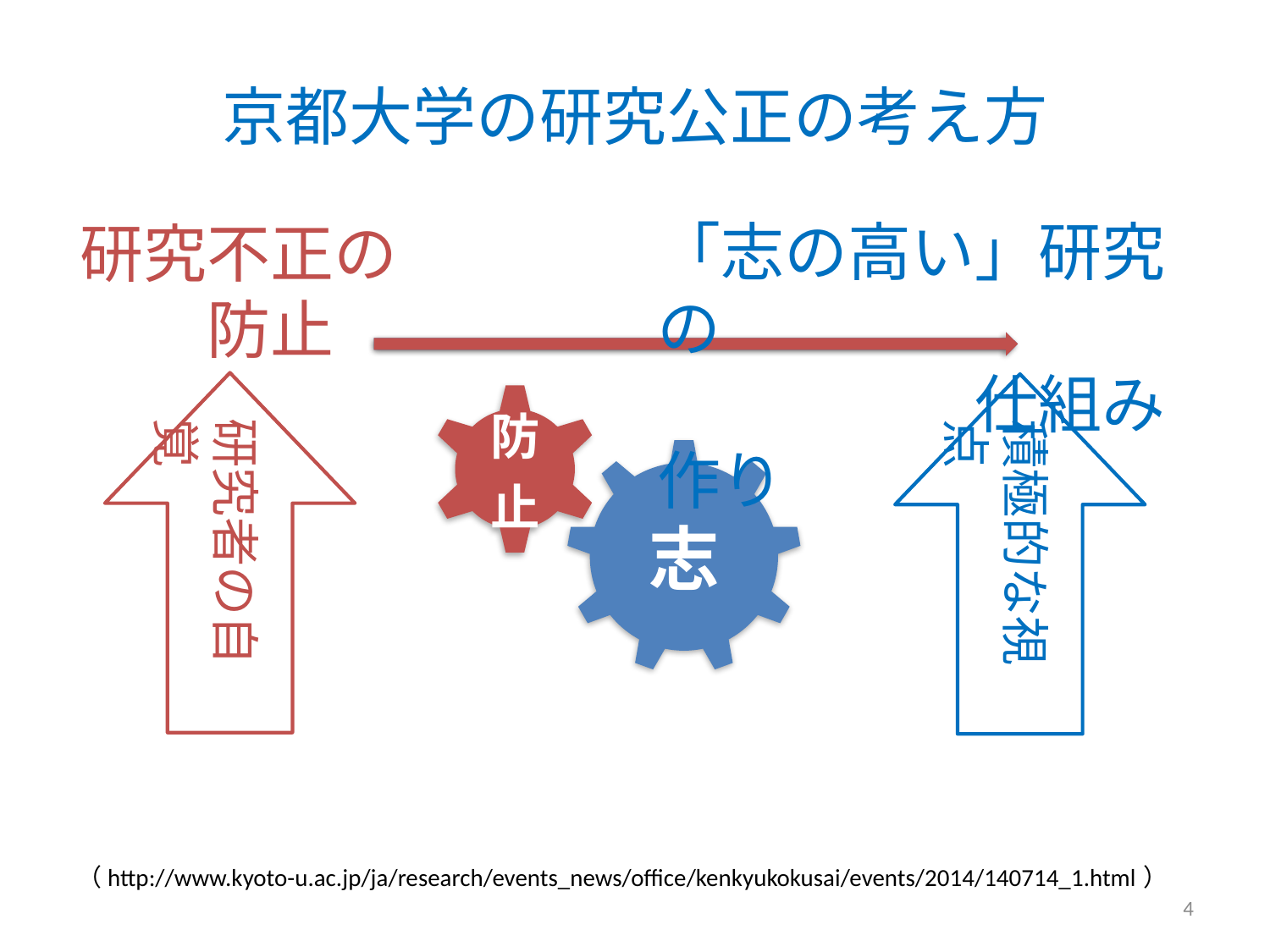

# 京都大学の研究公正の考え方
「志の高い」研究の
　　　　　仕組み作り
研究不正の
　　防止
志
防止

研究者の自覚
積極的な視点
（http://www.kyoto-u.ac.jp/ja/research/events_news/office/kenkyukokusai/events/2014/140714_1.html）

4